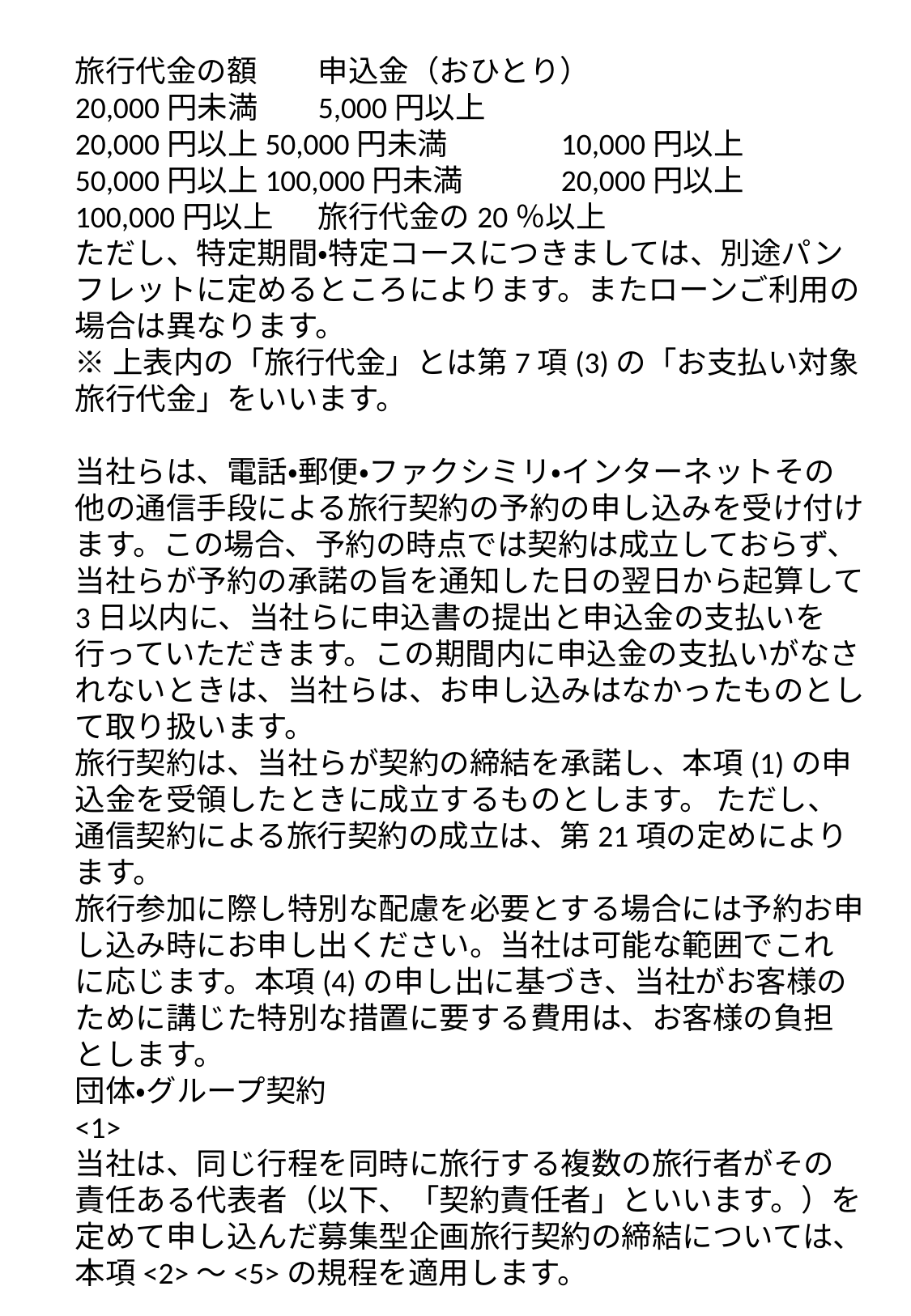

旅行代金の額	申込金（おひとり）
20,000円未満	5,000円以上
20,000円以上50,000円未満	10,000円以上
50,000円以上100,000円未満	20,000円以上
100,000円以上	旅行代金の20％以上
ただし、特定期間・特定コースにつきましては、別途パンフレットに定めるところによります。またローンご利用の場合は異なります。
※上表内の「旅行代金」とは第7項(3)の「お支払い対象旅行代金」をいいます。

当社らは、電話・郵便・ファクシミリ・インターネットその他の通信手段による旅行契約の予約の申し込みを受け付けます。この場合、予約の時点では契約は成立しておらず、当社らが予約の承諾の旨を通知した日の翌日から起算して3日以内に、当社らに申込書の提出と申込金の支払いを行っていただきます。この期間内に申込金の支払いがなされないときは、当社らは、お申し込みはなかったものとして取り扱います。
旅行契約は、当社らが契約の締結を承諾し、本項(1)の申込金を受領したときに成立するものとします。 ただし、通信契約による旅行契約の成立は、第21項の定めによります。
旅行参加に際し特別な配慮を必要とする場合には予約お申し込み時にお申し出ください。当社は可能な範囲でこれに応じます。本項(4)の申し出に基づき、当社がお客様のために講じた特別な措置に要する費用は、お客様の負担とします。
団体・グループ契約
<1>
当社は、同じ行程を同時に旅行する複数の旅行者がその責任ある代表者（以下、「契約責任者」といいます。）を定めて申し込んだ募集型企画旅行契約の締結については、本項<2>～<5>の規程を適用します。